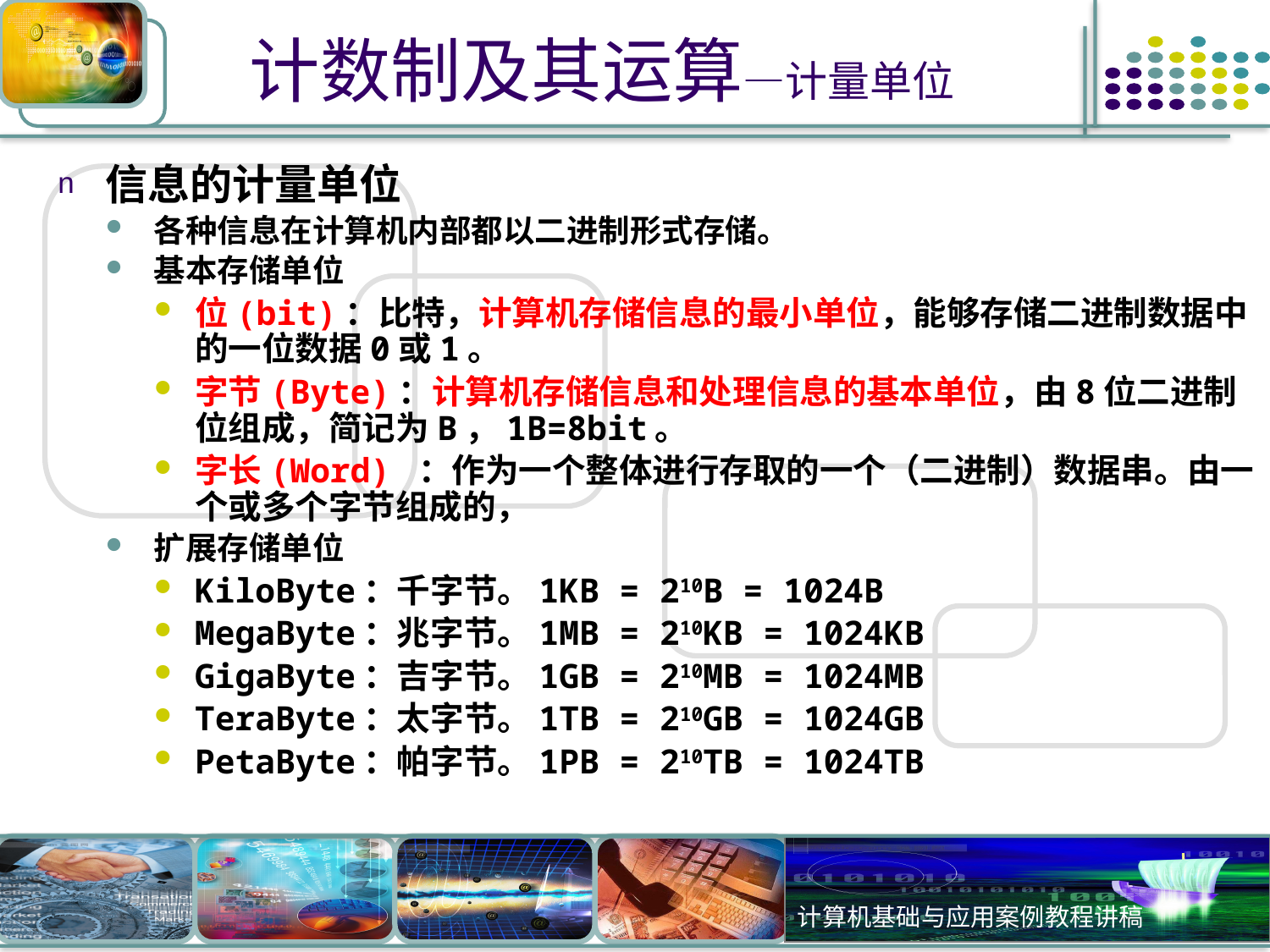

# 计数制及其运算—计量单位
信息的计量单位
各种信息在计算机内部都以二进制形式存储。
基本存储单位
位(bit)：比特，计算机存储信息的最小单位，能够存储二进制数据中的一位数据0或1。
字节(Byte)：计算机存储信息和处理信息的基本单位，由8位二进制位组成，简记为B，1B=8bit。
字长(Word) ：作为一个整体进行存取的一个（二进制）数据串。由一个或多个字节组成的，
扩展存储单位
KiloByte：千字节。1KB = 210B = 1024B
MegaByte：兆字节。1MB = 210KB = 1024KB
GigaByte：吉字节。1GB = 210MB = 1024MB
TeraByte：太字节。1TB = 210GB = 1024GB
PetaByte：帕字节。1PB = 210TB = 1024TB